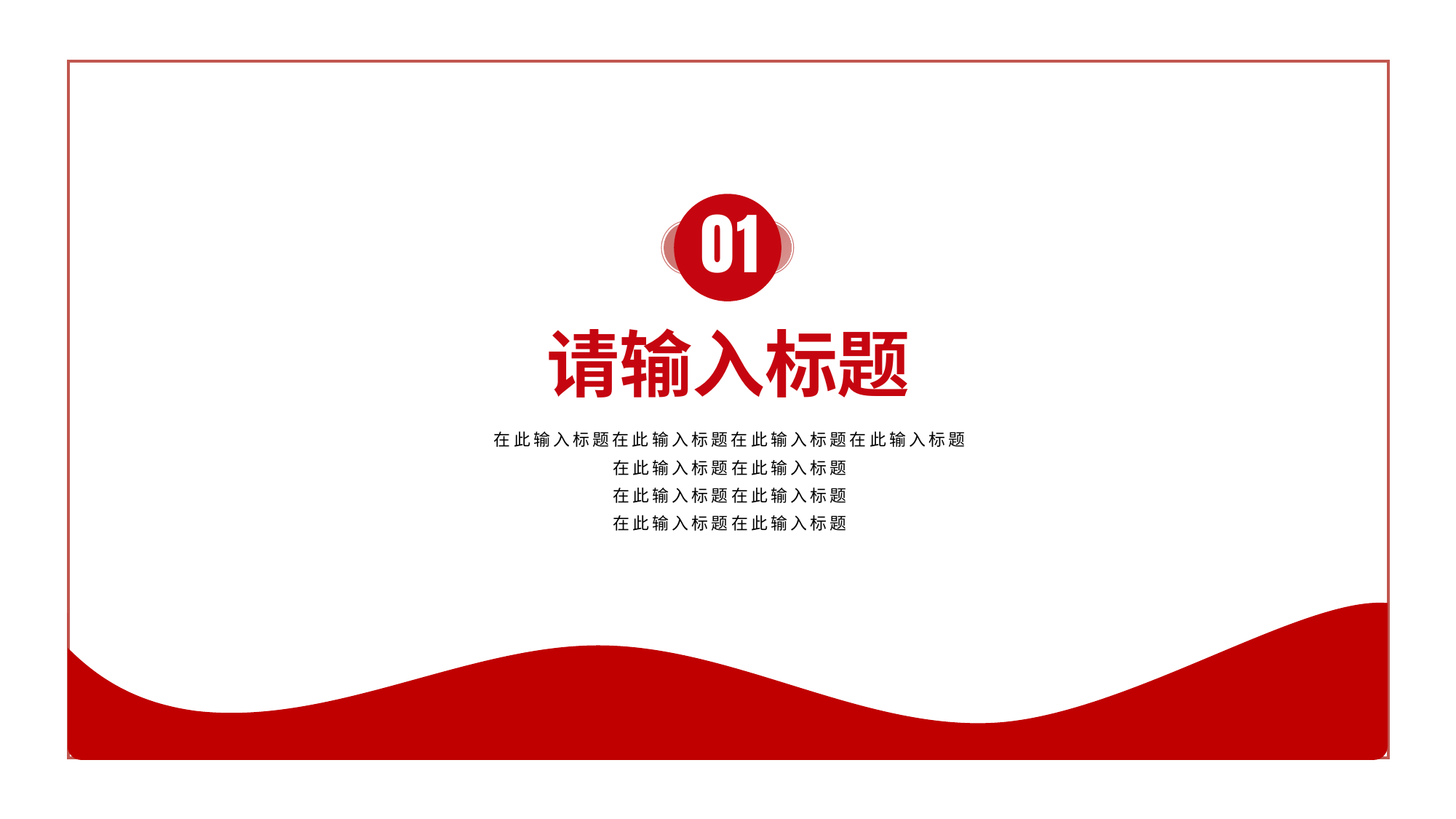

01

请输入标题
在此输入标题在此输入标题在此输入标题在此输入标题
在此输入标题在此输入标题
在此输入标题在此输入标题
在此输入标题在此输入标题